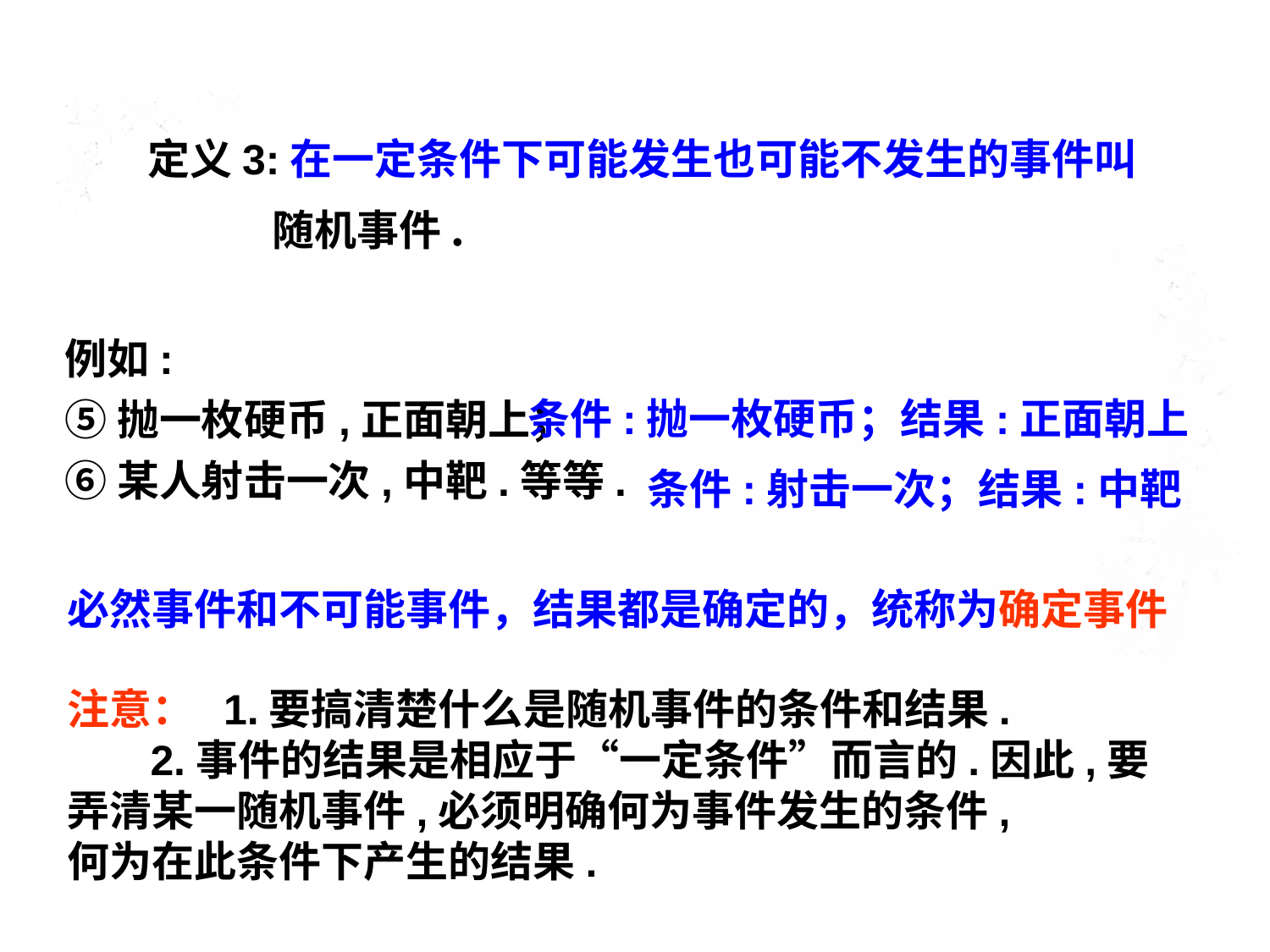

定义3:在一定条件下可能发生也可能不发生的事件叫
            随机事件.
例如:
⑤抛一枚硬币,正面朝上；
⑥某人射击一次,中靶.等等.

条件:抛一枚硬币；结果:正面朝上
条件:射击一次；结果:中靶
必然事件和不可能事件，结果都是确定的，统称为确定事件
注意：  1.要搞清楚什么是随机事件的条件和结果.
       2.事件的结果是相应于“一定条件”而言的.因此,要弄清某一随机事件,必须明确何为事件发生的条件,
何为在此条件下产生的结果.